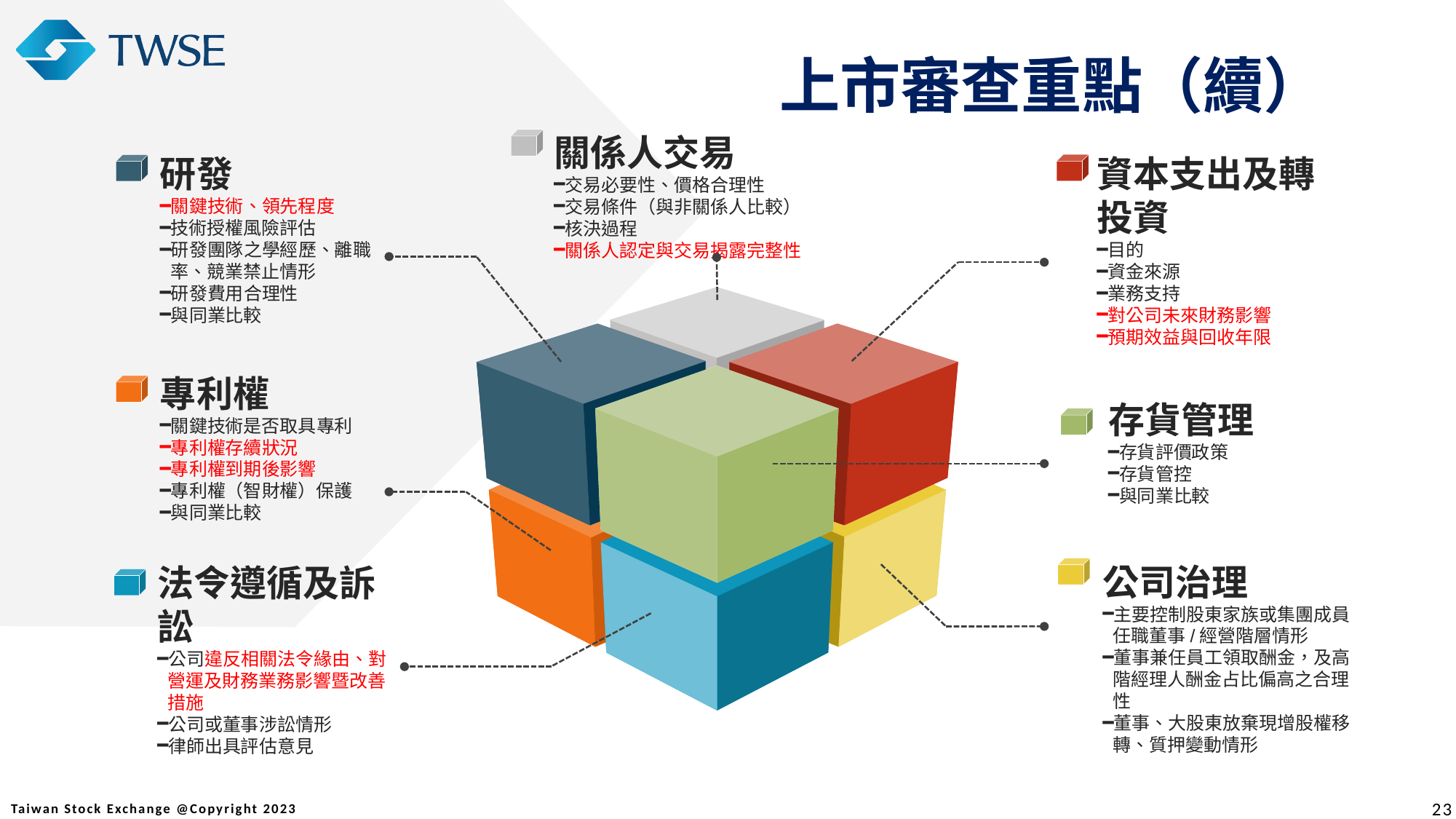

上市審查重點（續）

關係人交易
交易必要性、價格合理性
交易條件（與非關係人比較）
核決過程
關係人認定與交易揭露完整性

研發
關鍵技術、領先程度
技術授權風險評估
研發團隊之學經歷、離職率、競業禁止情形
研發費用合理性
與同業比較

資本支出及轉投資
目的
資金來源
業務支持
對公司未來財務影響
預期效益與回收年限

專利權
關鍵技術是否取具專利
專利權存續狀況
專利權到期後影響
專利權（智財權）保護
與同業比較

存貨管理
存貨評價政策
存貨管控
與同業比較

公司治理
主要控制股東家族或集團成員任職董事/經營階層情形
董事兼任員工領取酬金，及高階經理人酬金占比偏高之合理性
董事、大股東放棄現增股權移轉、質押變動情形
法令遵循及訴訟
公司違反相關法令緣由、對營運及財務業務影響暨改善措施
公司或董事涉訟情形
律師出具評估意見

23